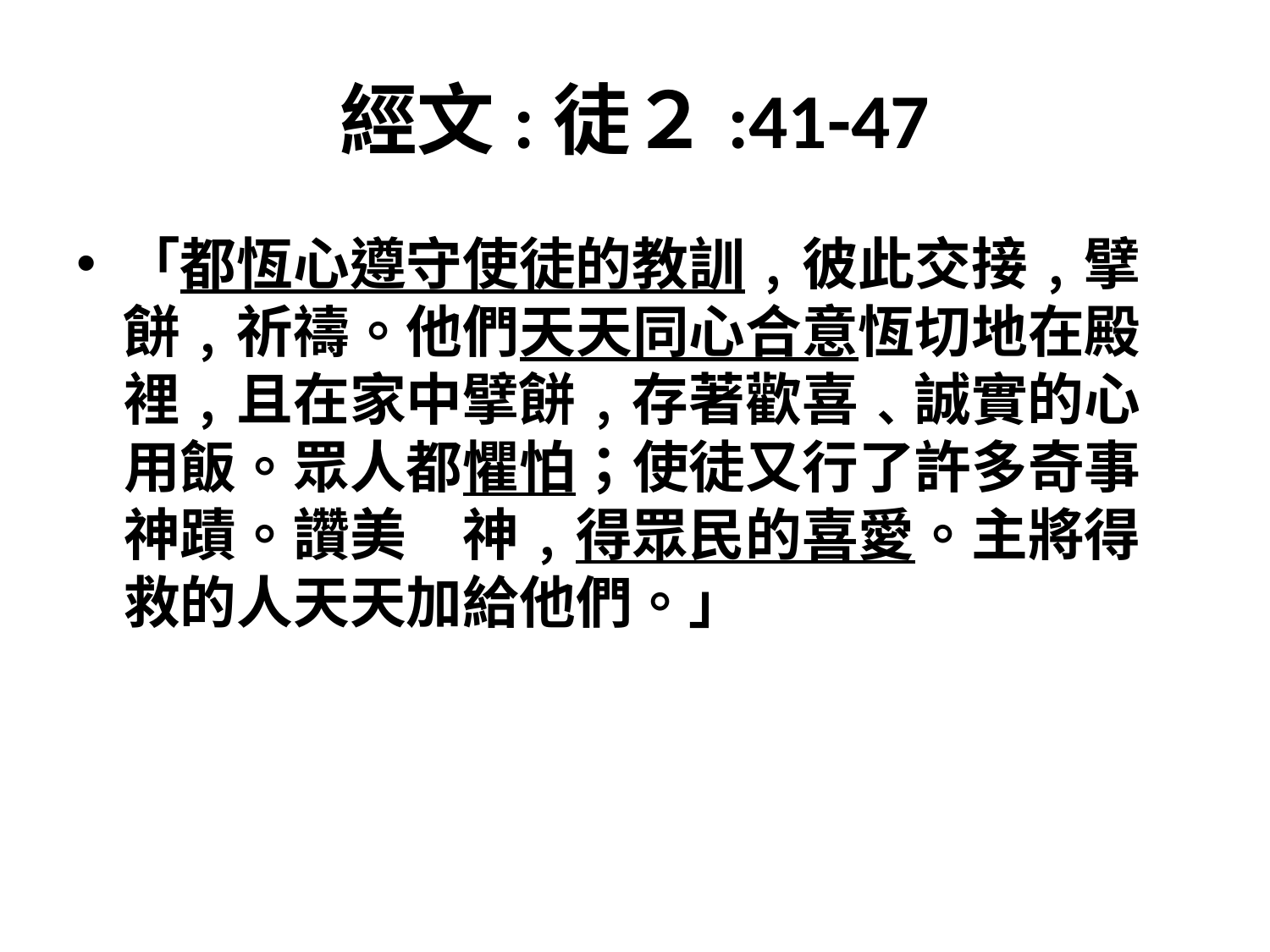

# 經文:徒２:41-47
「都恆心遵守使徒的教訓﹐彼此交接﹐擘餅﹐祈禱。他們天天同心合意恆切地在殿裡﹐且在家中擘餅﹐存著歡喜﹑誠實的心用飯。眾人都懼怕；使徒又行了許多奇事神蹟。讚美　神﹐得眾民的喜愛。主將得救的人天天加給他們。」